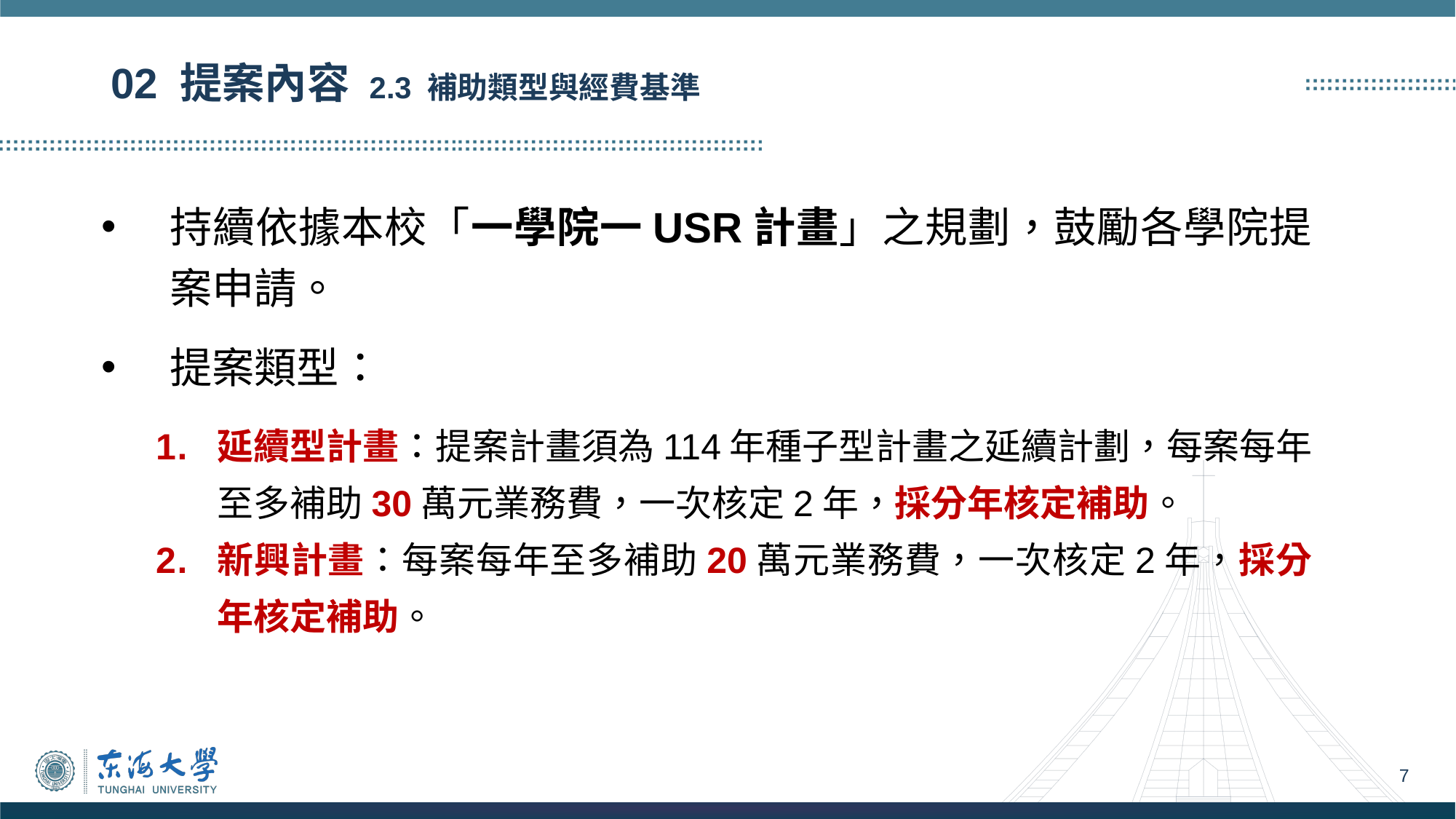

# 02 提案內容 2.3 補助類型與經費基準
持續依據本校「一學院一USR計畫」之規劃，鼓勵各學院提案申請。
提案類型：
延續型計畫：提案計畫須為114年種子型計畫之延續計劃，每案每年至多補助30萬元業務費，一次核定2年，採分年核定補助。
新興計畫：每案每年至多補助20萬元業務費，一次核定2年，採分年核定補助。

7